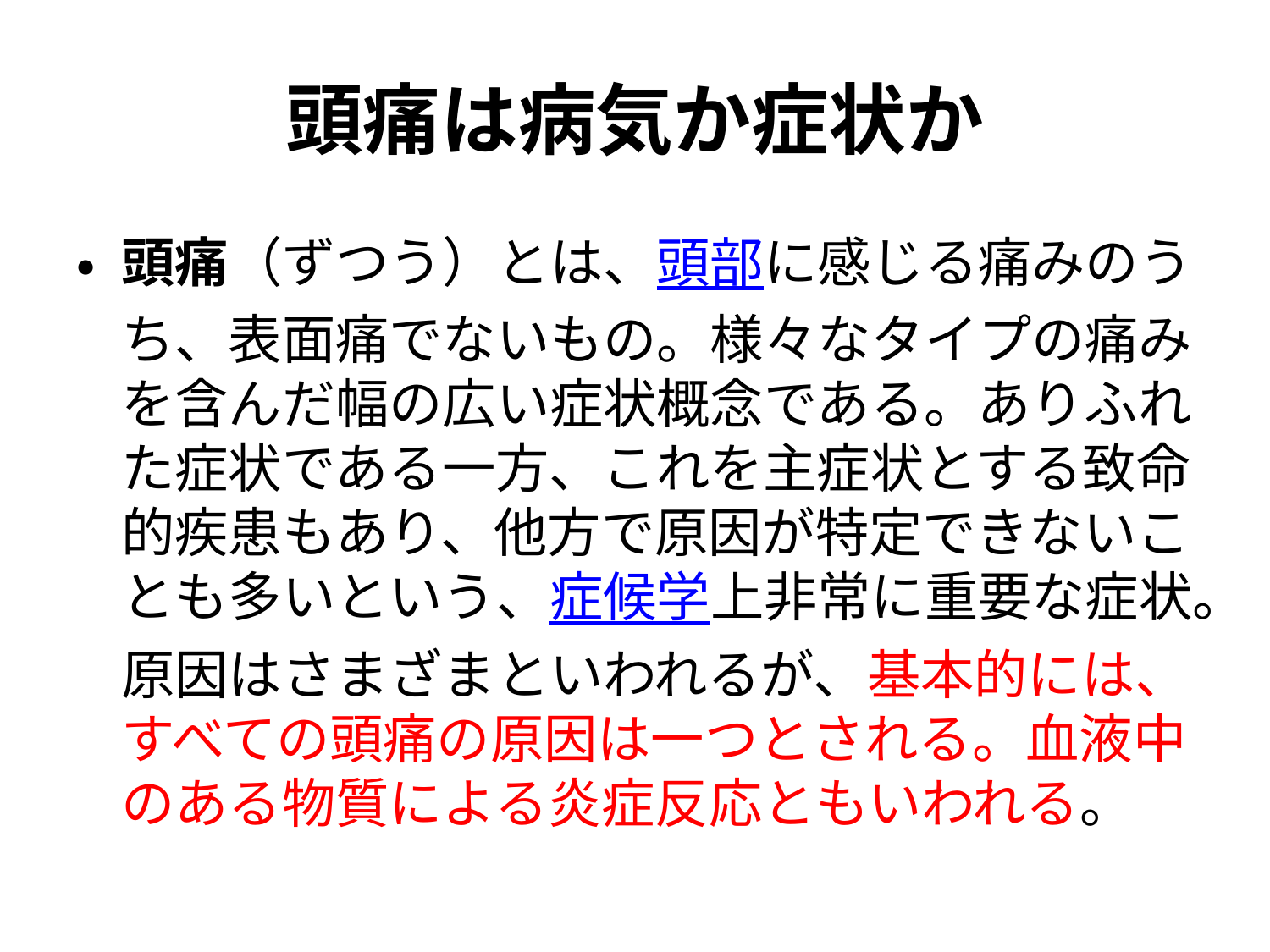

# 頭痛は病気か症状か
頭痛（ずつう）とは、頭部に感じる痛みのうち、表面痛でないもの。様々なタイプの痛みを含んだ幅の広い症状概念である。ありふれた症状である一方、これを主症状とする致命的疾患もあり、他方で原因が特定できないことも多いという、症候学上非常に重要な症状。原因はさまざまといわれるが、基本的には、すべての頭痛の原因は一つとされる。血液中のある物質による炎症反応ともいわれる。